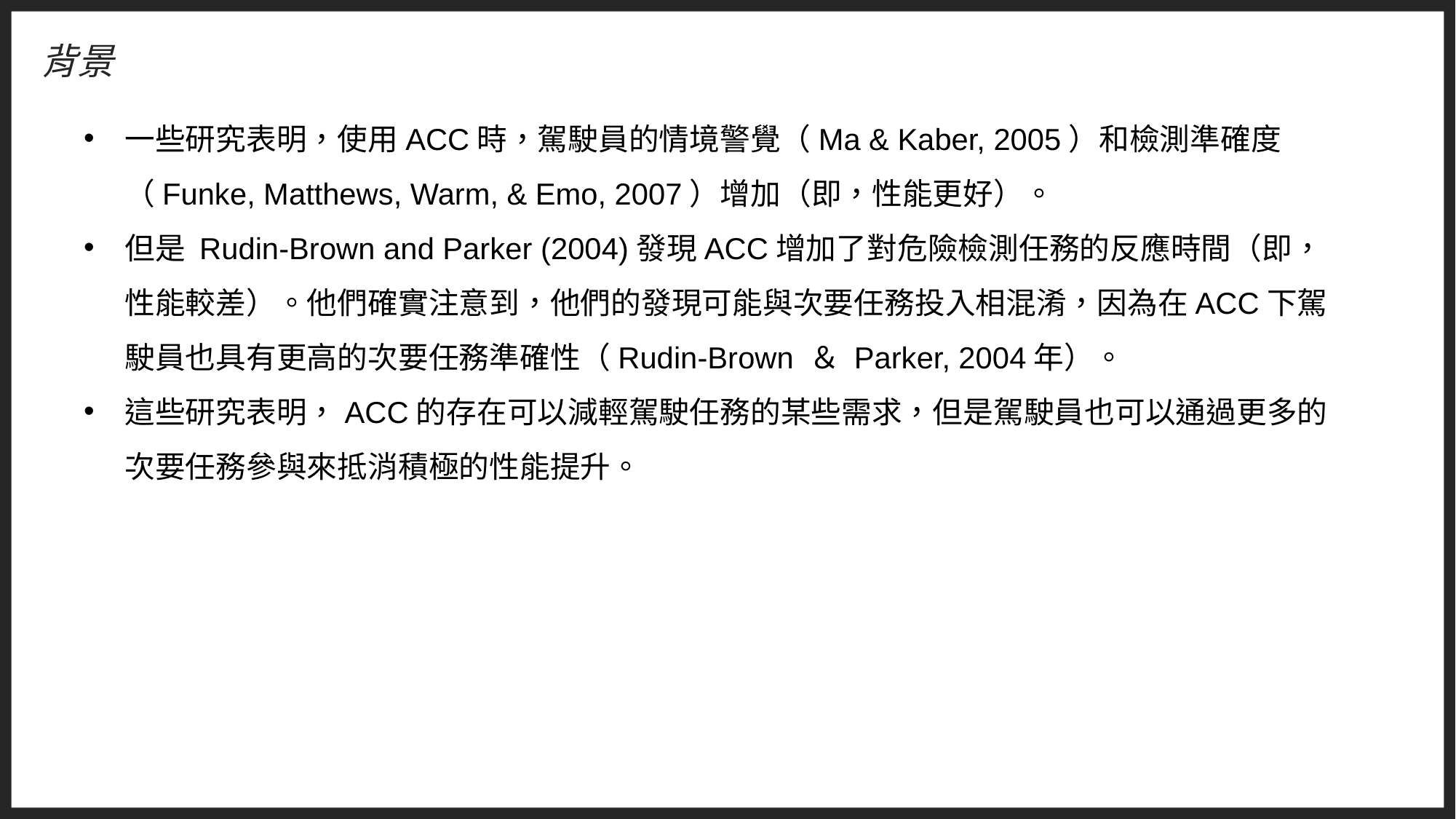

背景
一些研究表明，使用ACC時，駕駛員的情境警覺（Ma & Kaber, 2005）和檢測準確度（Funke, Matthews, Warm, & Emo, 2007）增加（即，性能更好）。
但是 Rudin-Brown and Parker (2004)發現ACC增加了對危險檢測任務的反應時間（即，性能較差）。他們確實注意到，他們的發現可能與次要任務投入相混淆，因為在ACC下駕駛員也具有更高的次要任務準確性（Rudin-Brown ＆ Parker, 2004年）。
這些研究表明，ACC的存在可以減輕駕駛任務的某些需求，但是駕駛員也可以通過更多的次要任務參與來抵消積極的性能提升。